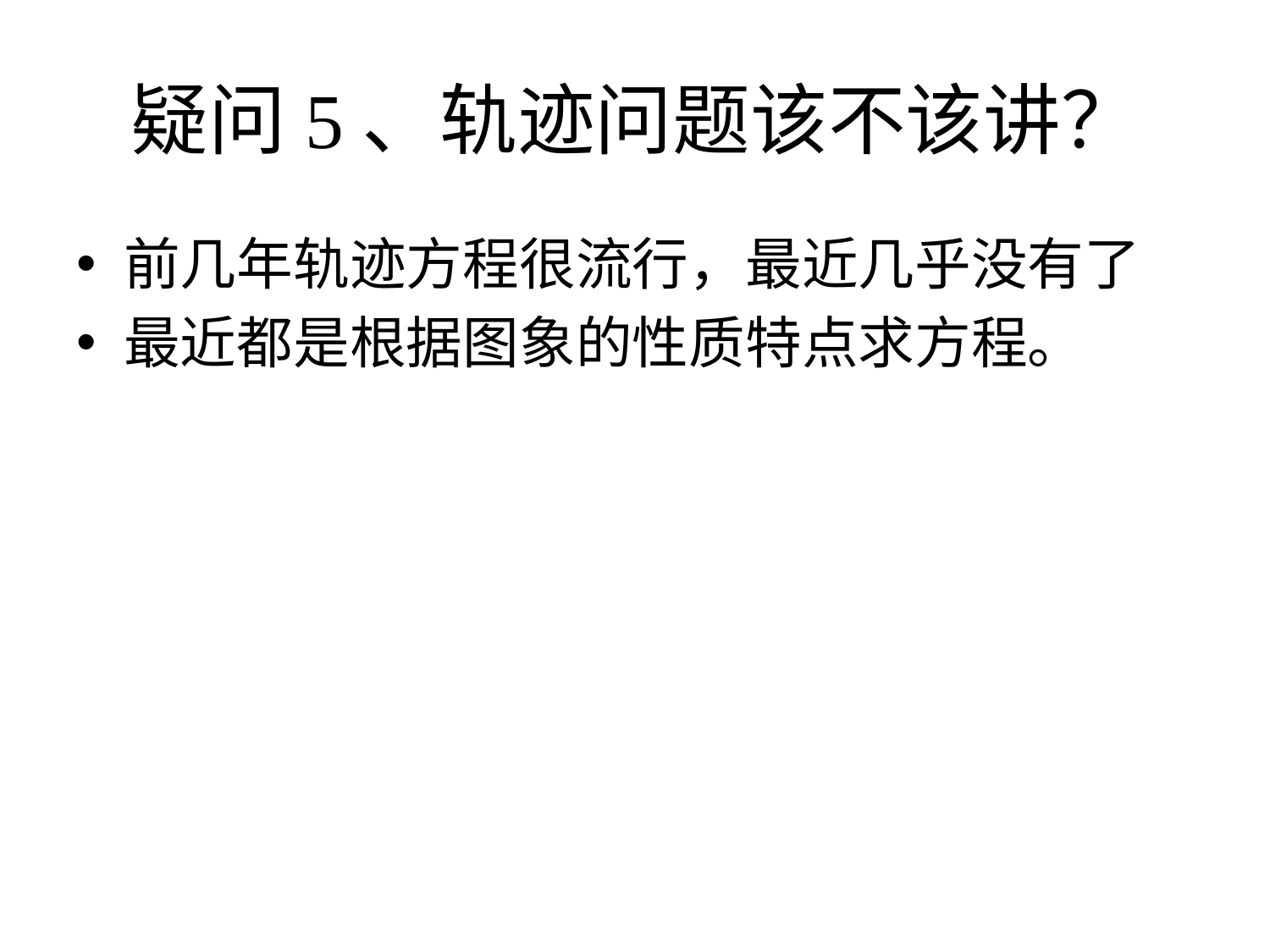

# 疑问5、轨迹问题该不该讲？
前几年轨迹方程很流行，最近几乎没有了
最近都是根据图象的性质特点求方程。